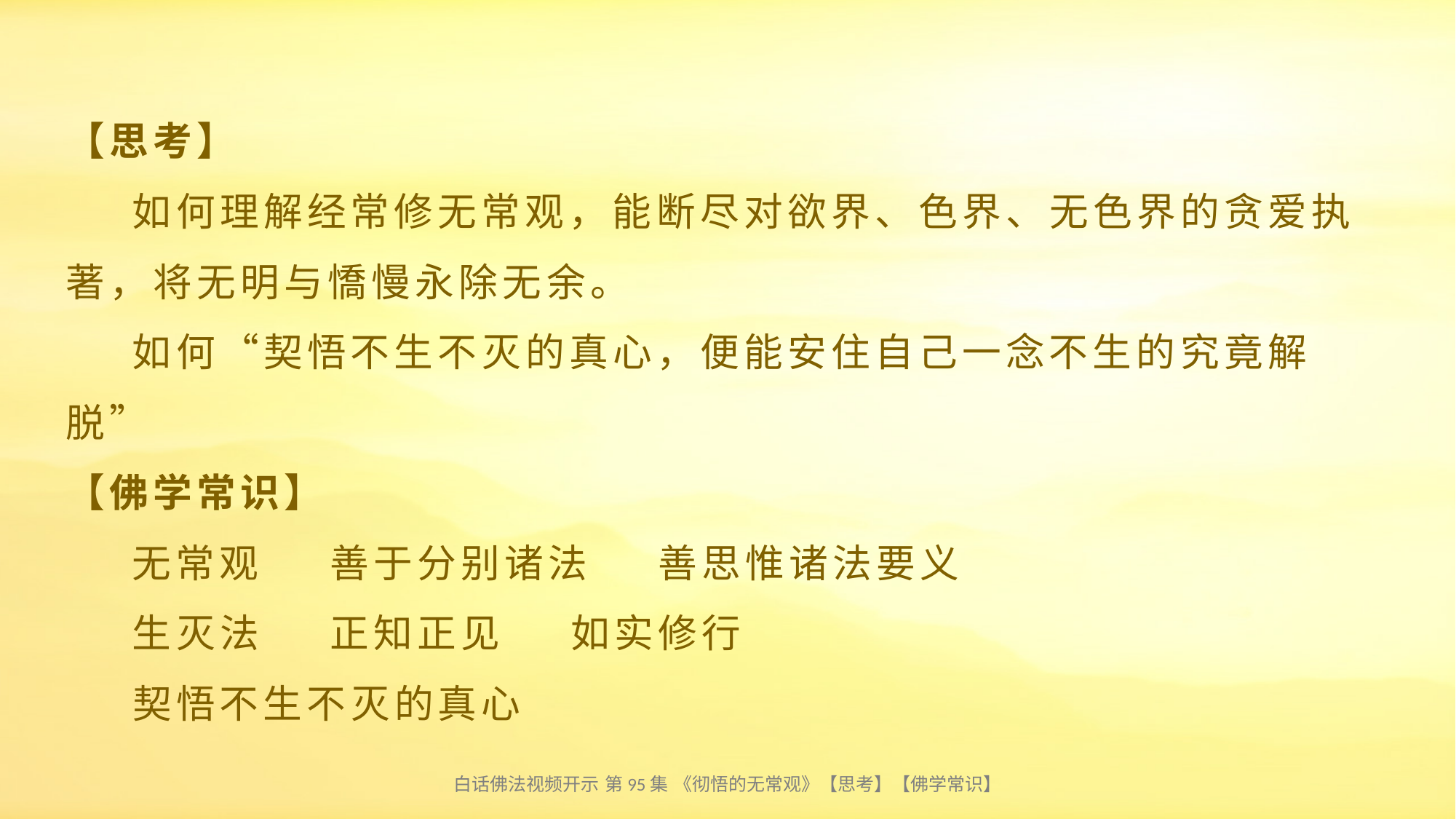

# 【思考】 如何理解经常修无常观，能断尽对欲界、色界、无色界的贪爱执著，将无明与憍慢永除无余。 如何“契悟不生不灭的真心，便能安住自己一念不生的究竟解脱” 【佛学常识】 无常观     善于分别诸法     善思惟诸法要义 生灭法     正知正见     如实修行 契悟不生不灭的真心
白话佛法视频开示 第95集 《彻悟的无常观》【思考】【佛学常识】